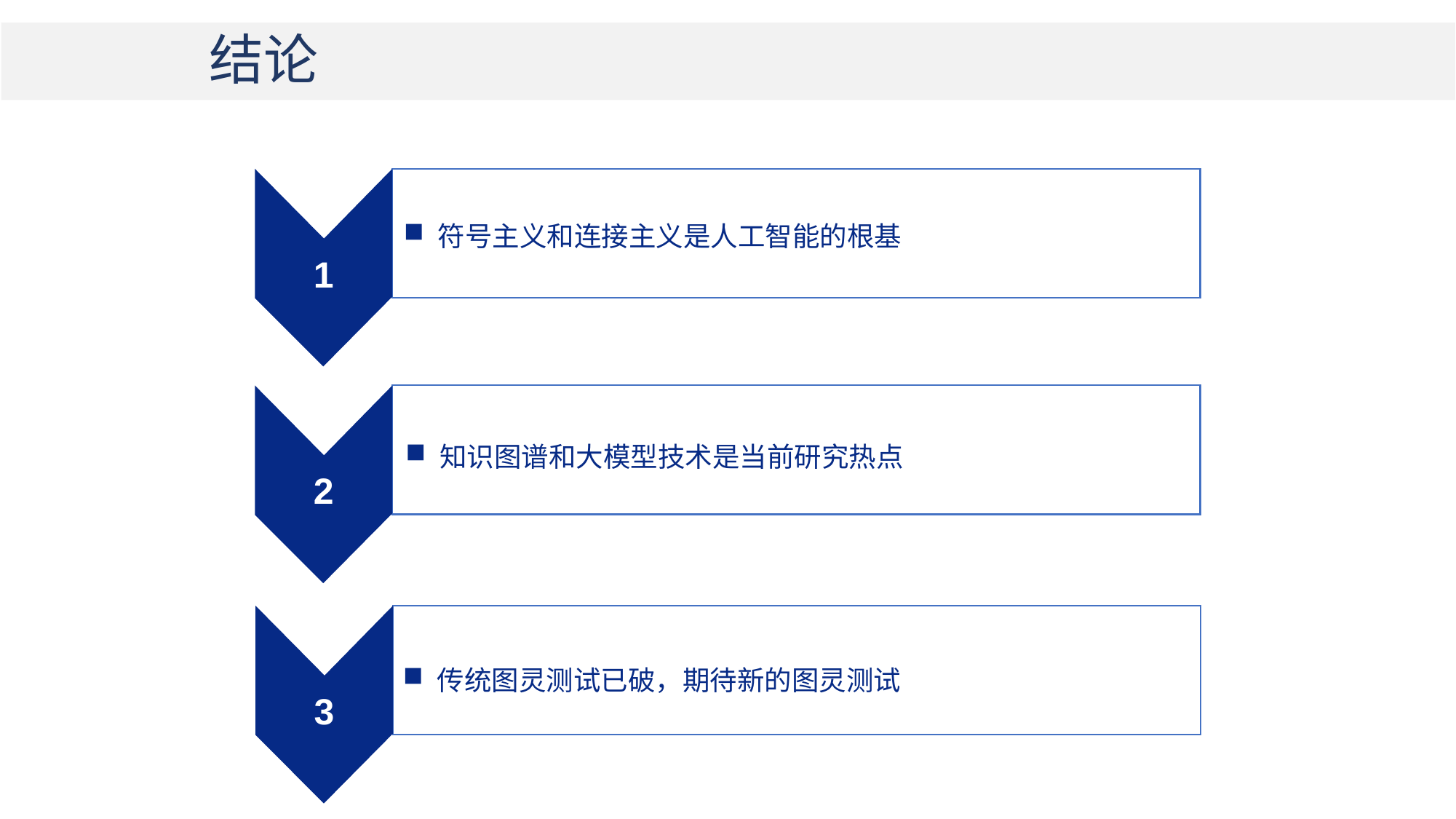

结论
1

符号主义和连接主义是人工智能的根基
2

知识图谱和大模型技术是当前研究热点
3

传统图灵测试已破，期待新的图灵测试